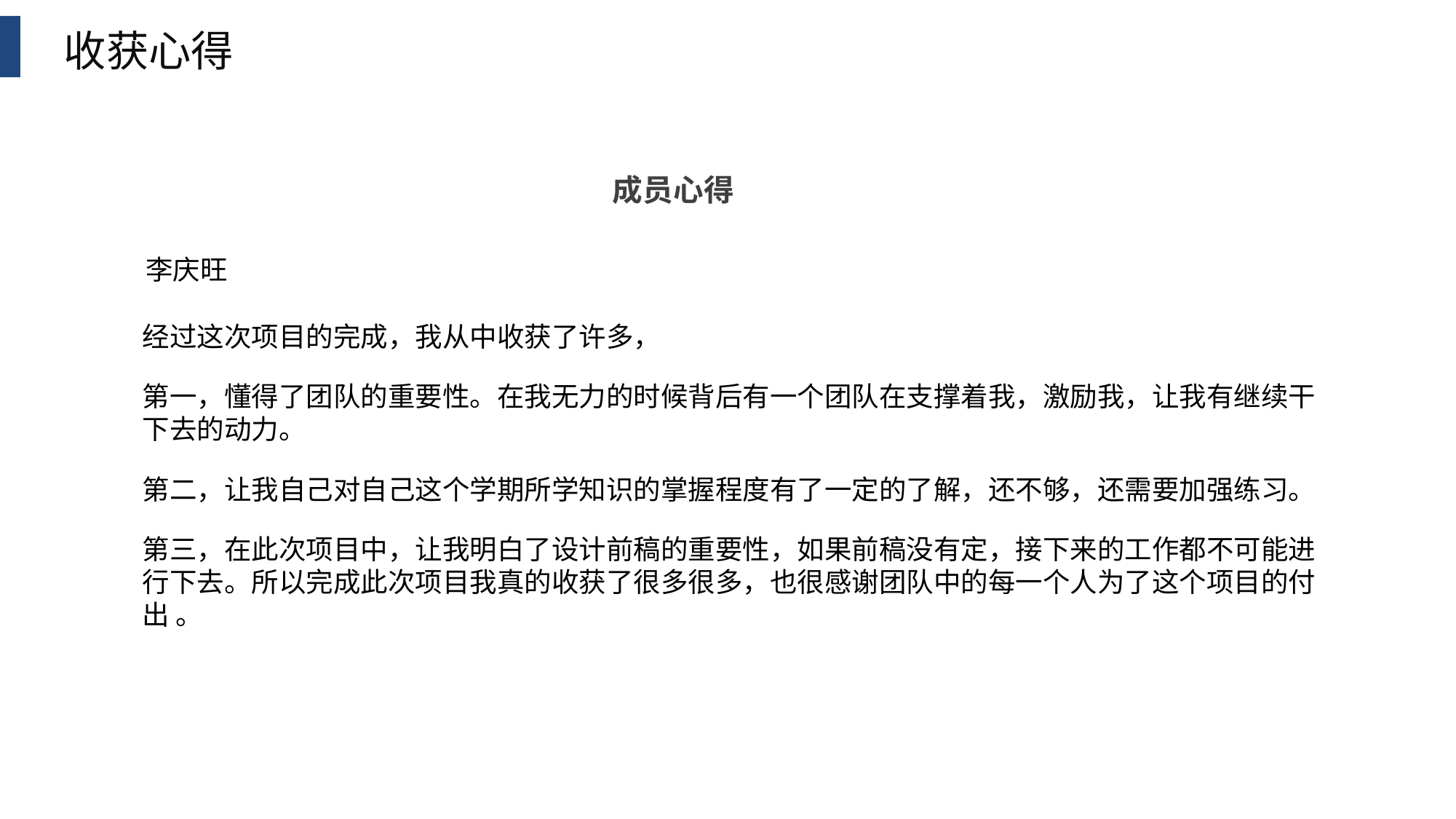

收获心得
成员心得
李庆旺
经过这次项目的完成，我从中收获了许多，
第一，懂得了团队的重要性。在我无力的时候背后有一个团队在支撑着我，激励我，让我有继续干下去的动力。
第二，让我自己对自己这个学期所学知识的掌握程度有了一定的了解，还不够，还需要加强练习。
第三，在此次项目中，让我明白了设计前稿的重要性，如果前稿没有定，接下来的工作都不可能进行下去。所以完成此次项目我真的收获了很多很多，也很感谢团队中的每一个人为了这个项目的付出 。

YOU TEXT IN HERE